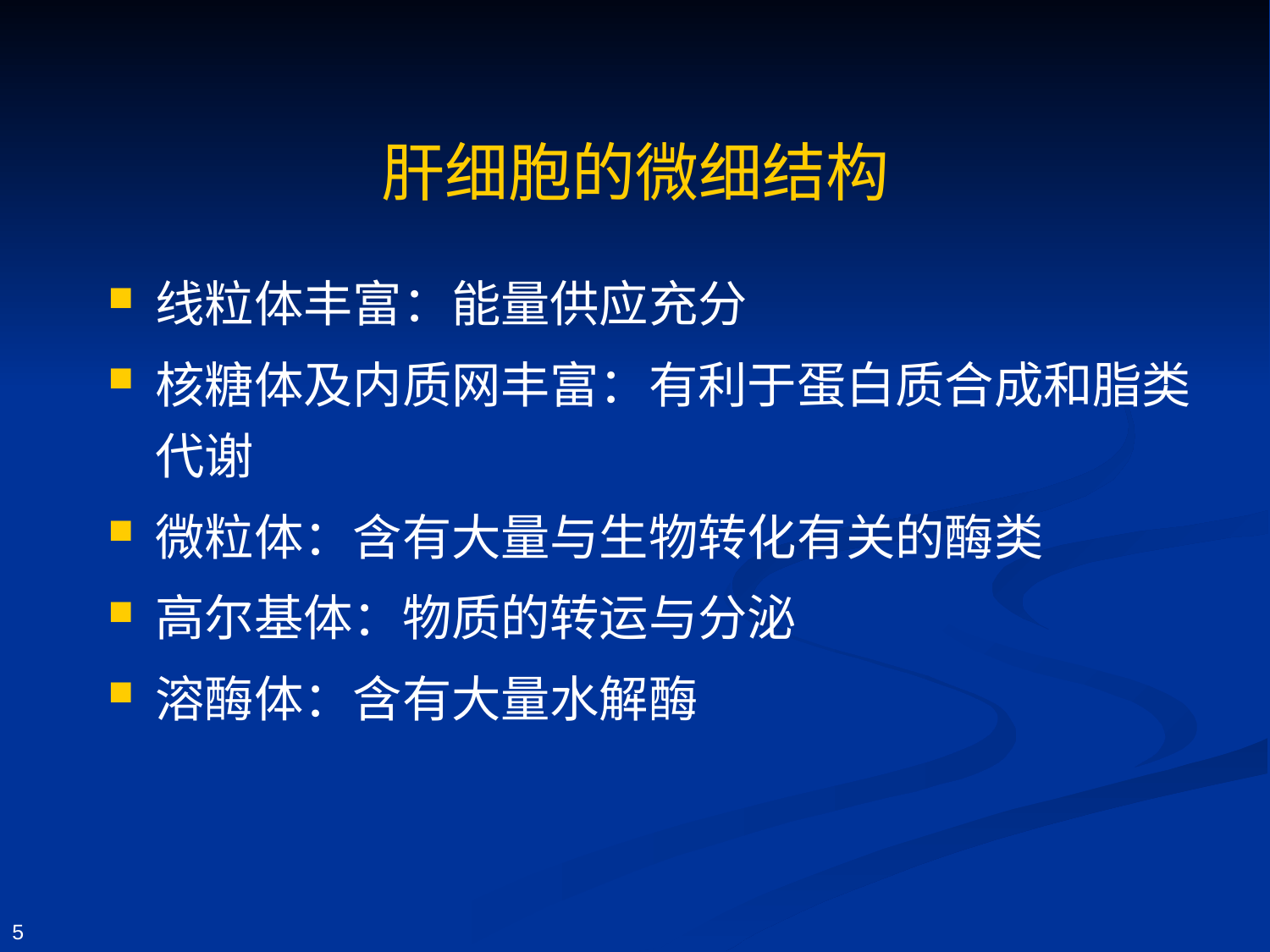

# 肝细胞的微细结构
线粒体丰富：能量供应充分
核糖体及内质网丰富：有利于蛋白质合成和脂类代谢
微粒体：含有大量与生物转化有关的酶类
高尔基体：物质的转运与分泌
溶酶体：含有大量水解酶
5